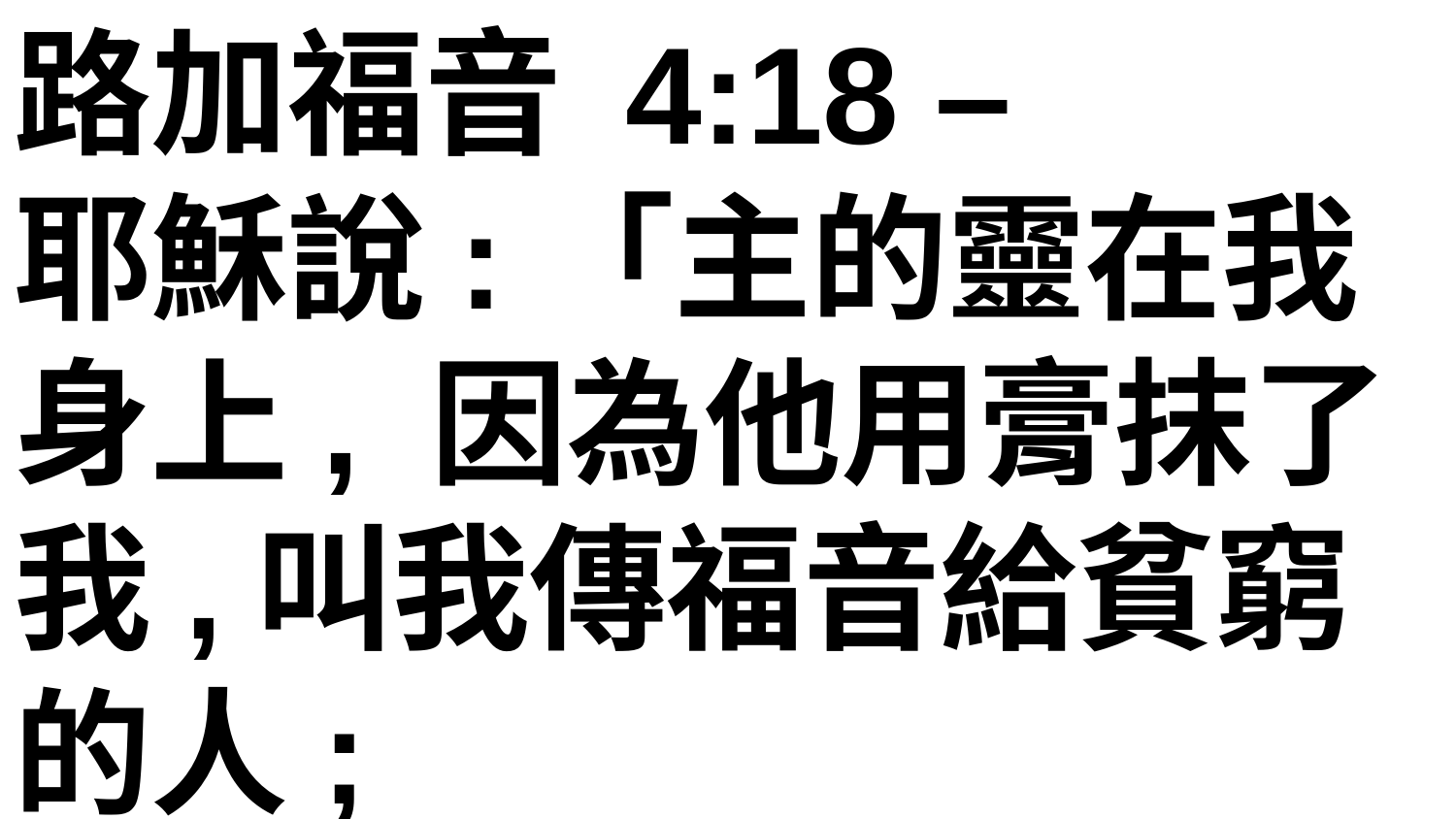

路加福音 4:18 –
耶穌說:「主的靈在我身上, 因為他用膏抹了我,叫我傳福音給貧窮的人;

差遣我報告被擄的得釋放，瞎眼的得看見，叫那受壓制的得自由... 」